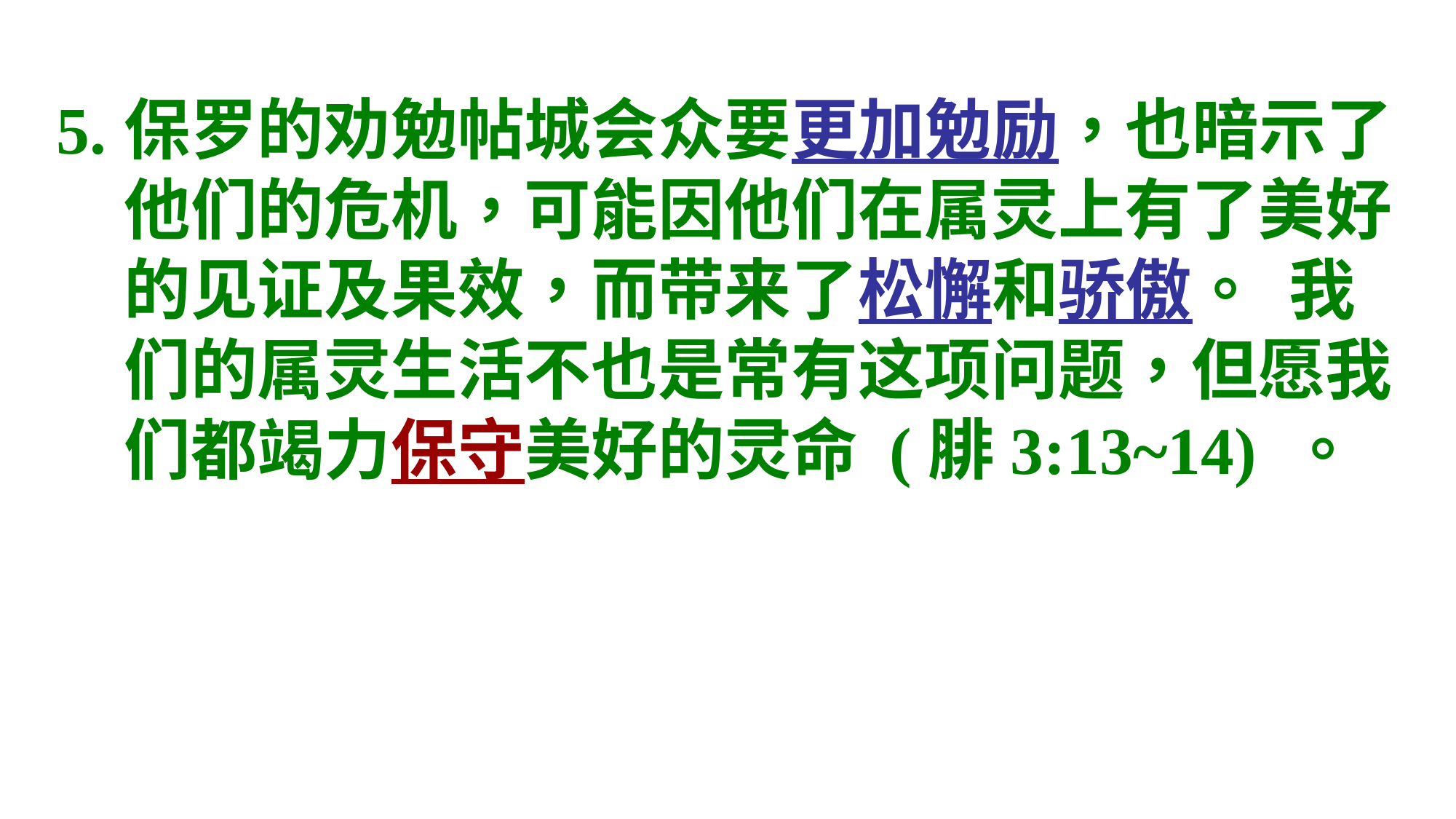

5.	保罗的劝勉帖城会众要更加勉励，也暗示了他们的危机，可能因他们在属灵上有了美好的见证及果效，而带来了松懈和骄傲。  我们的属灵生活不也是常有这项问题，但愿我们都竭力保守美好的灵命 (腓3:13~14) 。